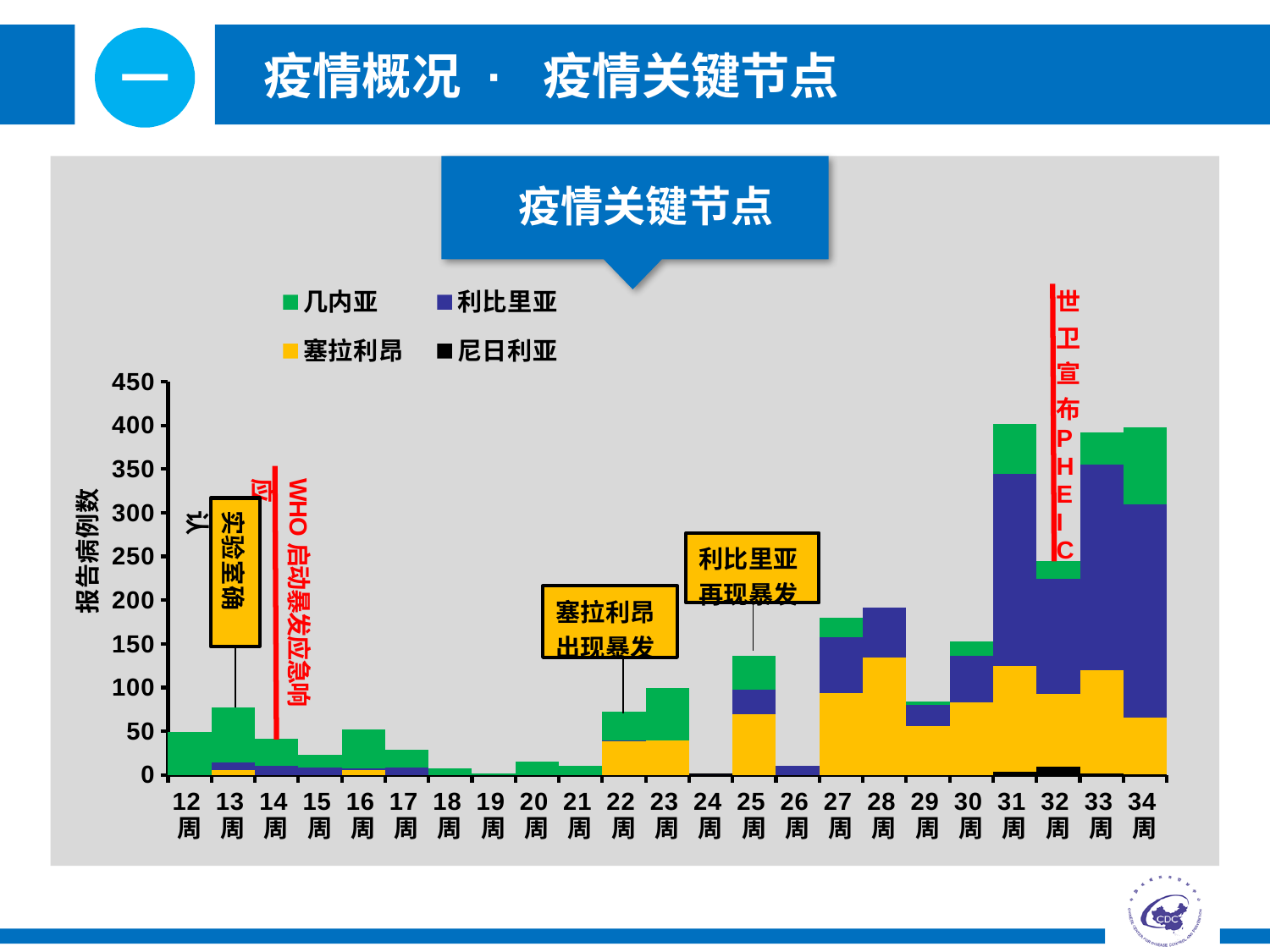

一
疫情概况
·  疫情关键节点

疫情关键节点

### Chart

| Category | 尼日利亚 | 塞拉利昂 | 利比里亚 | 几内亚 |
|---|---|---|---|---|
| 12周 | None | None | None | 49.0 |
| 13周 | 0.0 | 6.0 | 8.0 | 63.0 |
| 14周 | 0.0 | 0.0 | 10.0 | 31.0 |
| 15周 | 0.0 | None | 8.0 | 15.0 |
| 16周 | 0.0 | 6.0 | 1.0 | 45.0 |
| 17周 | 0.0 | None | 8.0 | 21.0 |
| 18周 | 0.0 | 0.0 | None | 7.0 |
| 19周 | 0.0 | 0.0 | None | 2.0 |
| 20周 | 0.0 | 0.0 | None | 15.0 |
| 21周 | 0.0 | 0.0 | 0.0 | 10.0 |
| 22周 | 0.0 | 38.0 | 1.0 | 33.0 |
| 23周 | 0.0 | 39.0 | None | 60.0 |
| 24周 | 0.0 | None | 0.0 | None |
| 25周 | 0.0 | 69.0 | 28.0 | 39.0 |
| 26周 | 0.0 | None | 10.0 | None |
| 27周 | 0.0 | 94.0 | 64.0 | 22.0 |
| 28周 | 0.0 | 134.0 | 57.0 | None |
| 29周 | 0.0 | 56.0 | 24.0 | 4.0 |
| 30周 | 0.0 | 83.0 | 53.0 | 17.0 |
| 31周 | 4.0 | 121.0 | 219.0 | 58.0 |
| 32周 | 9.0 | 84.0 | 131.0 | 21.0 |
| 33周 | 2.0 | 118.0 | 235.0 | 37.0 |
| 34周 | 1.0 | 65.0 | 244.0 | 88.0 |